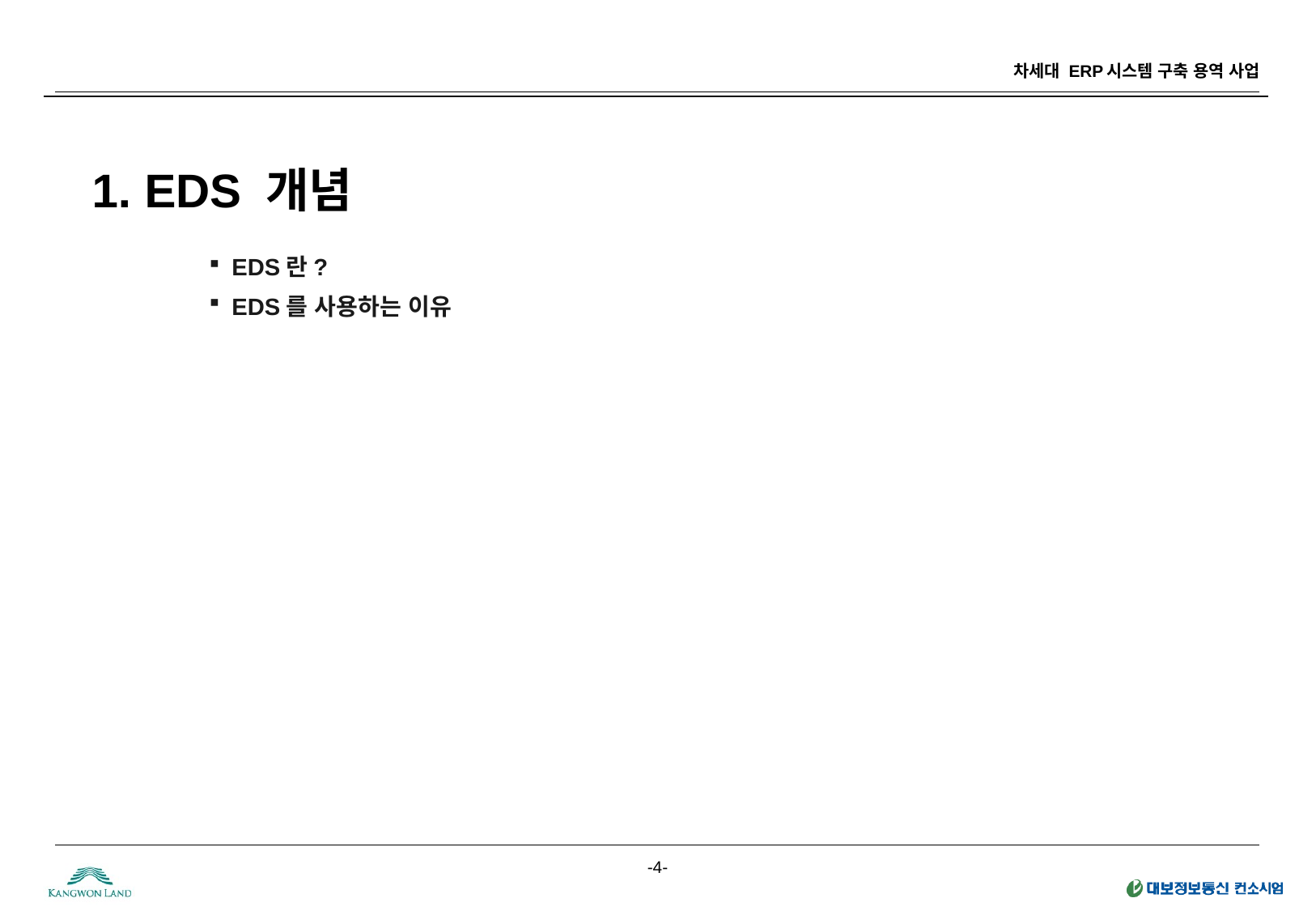

1. EDS 개념
EDS란?
EDS를 사용하는 이유